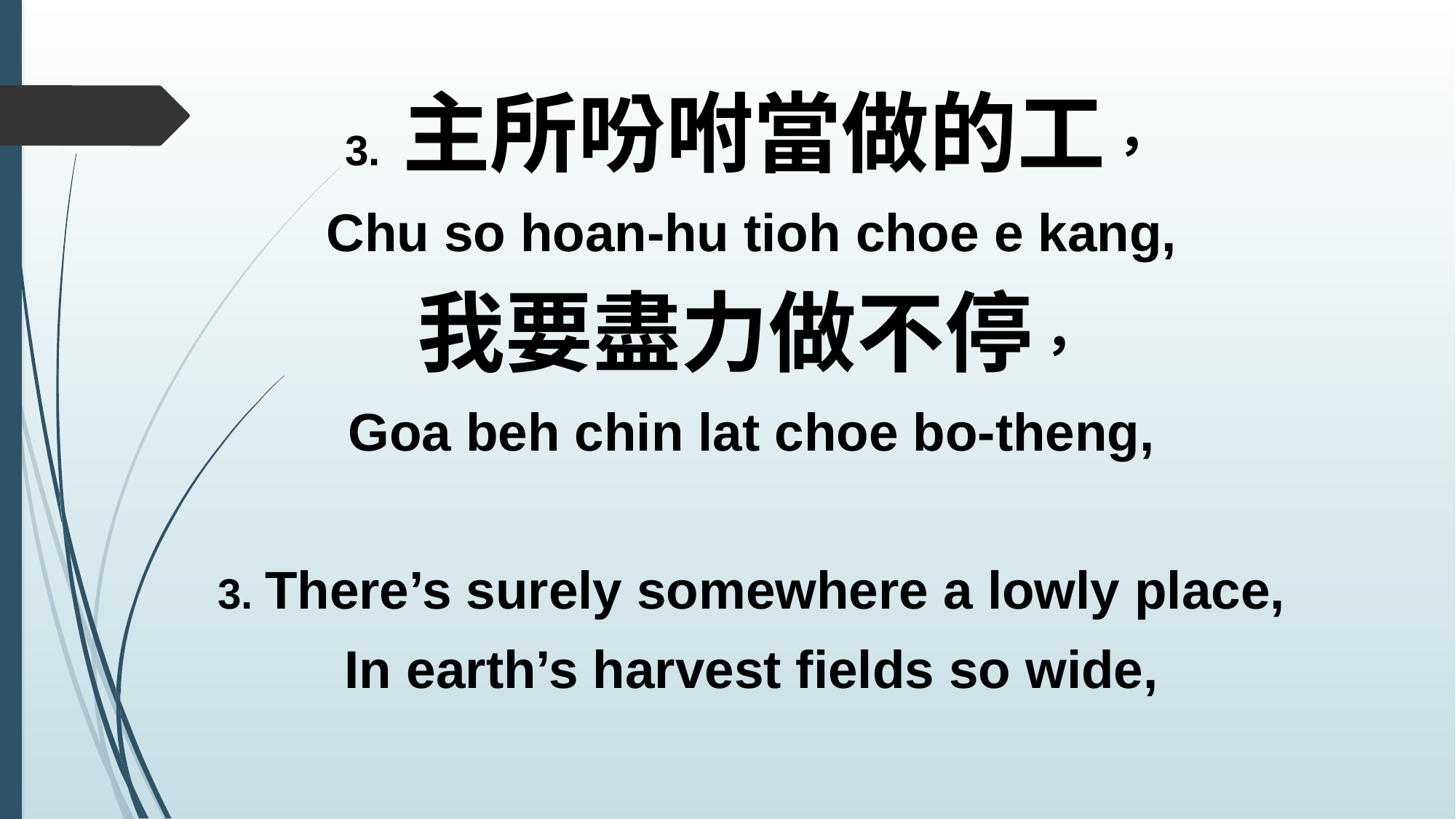

3. 主所吩咐當做的工，
Chu so hoan-hu tioh choe e kang,
我要盡力做不停，
Goa beh chin lat choe bo-theng,

3. There’s surely somewhere a lowly place,
In earth’s harvest fields so wide,